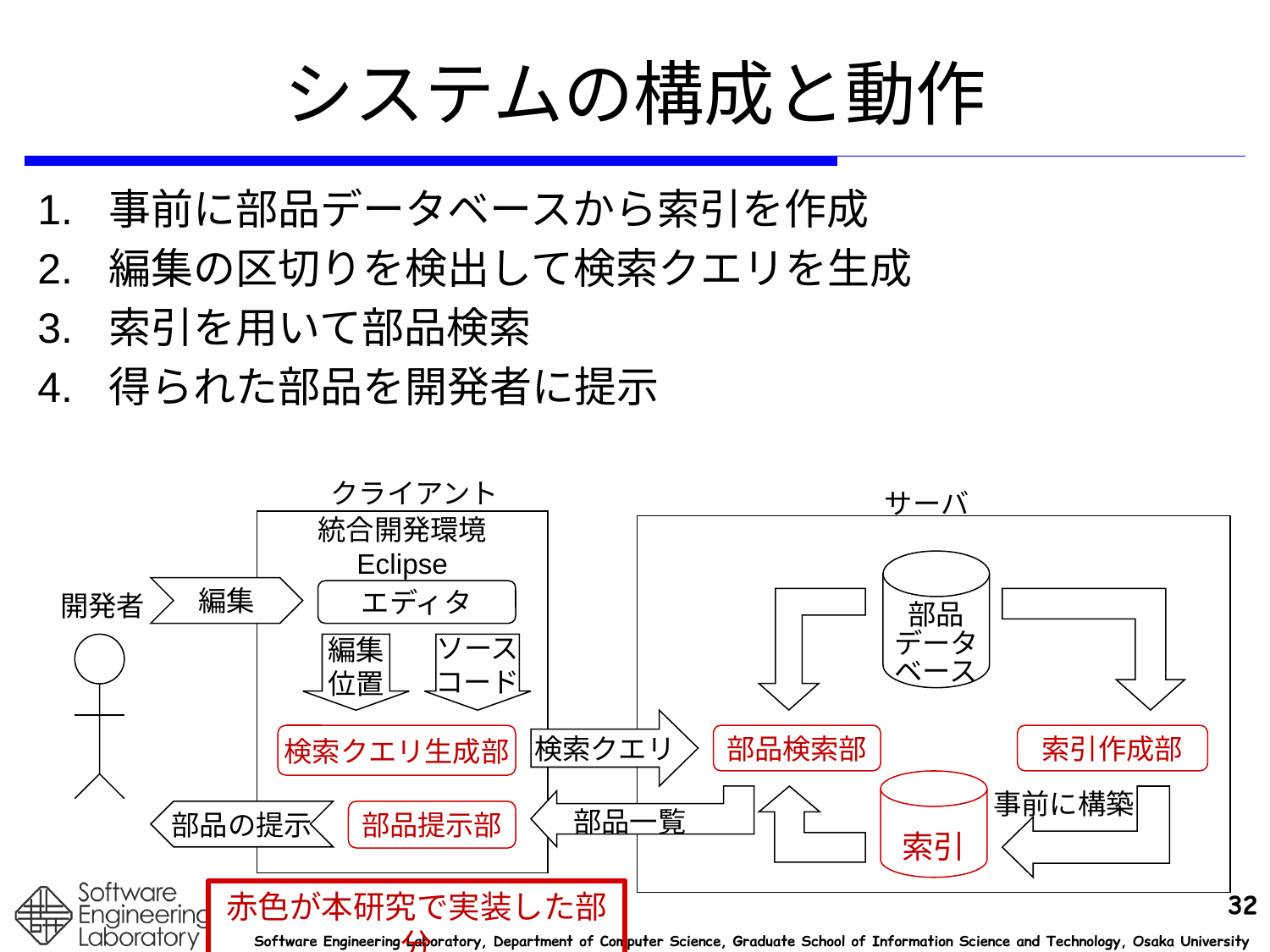

# システムの構成と動作
事前に部品データベースから索引を作成
編集の区切りを検出して検索クエリを生成
索引を用いて部品検索
得られた部品を開発者に提示
クライアント
サーバ
統合開発環境
Eclipse

部品
データ
ベース
編集
エディタ
開発者

編集
位置
ソース
コード

検索クエリ
検索クエリ生成部
部品検索部
索引作成部

索引

事前に構築
部品の提示
部品提示部
部品一覧
赤色が本研究で実装した部分